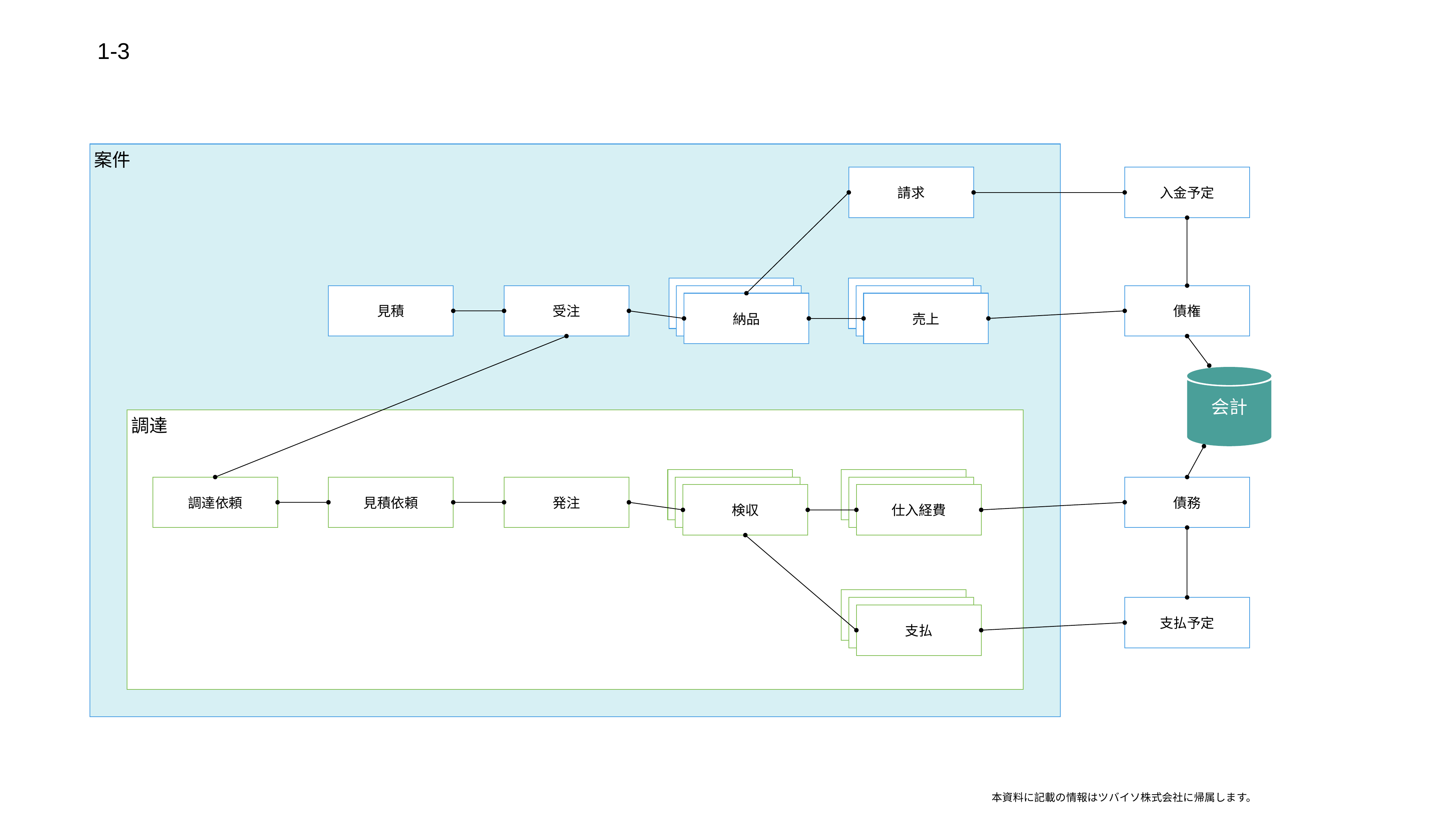

1-3
案件
請求
入金予定
納品
納品
納品
売上
売上
売上
見積
受注
債権

会計
調達
検収
検収
検収
仕入経費
仕入経費
仕入経費
調達依頼
見積依頼
発注
債務
支払
支払
支払
支払予定